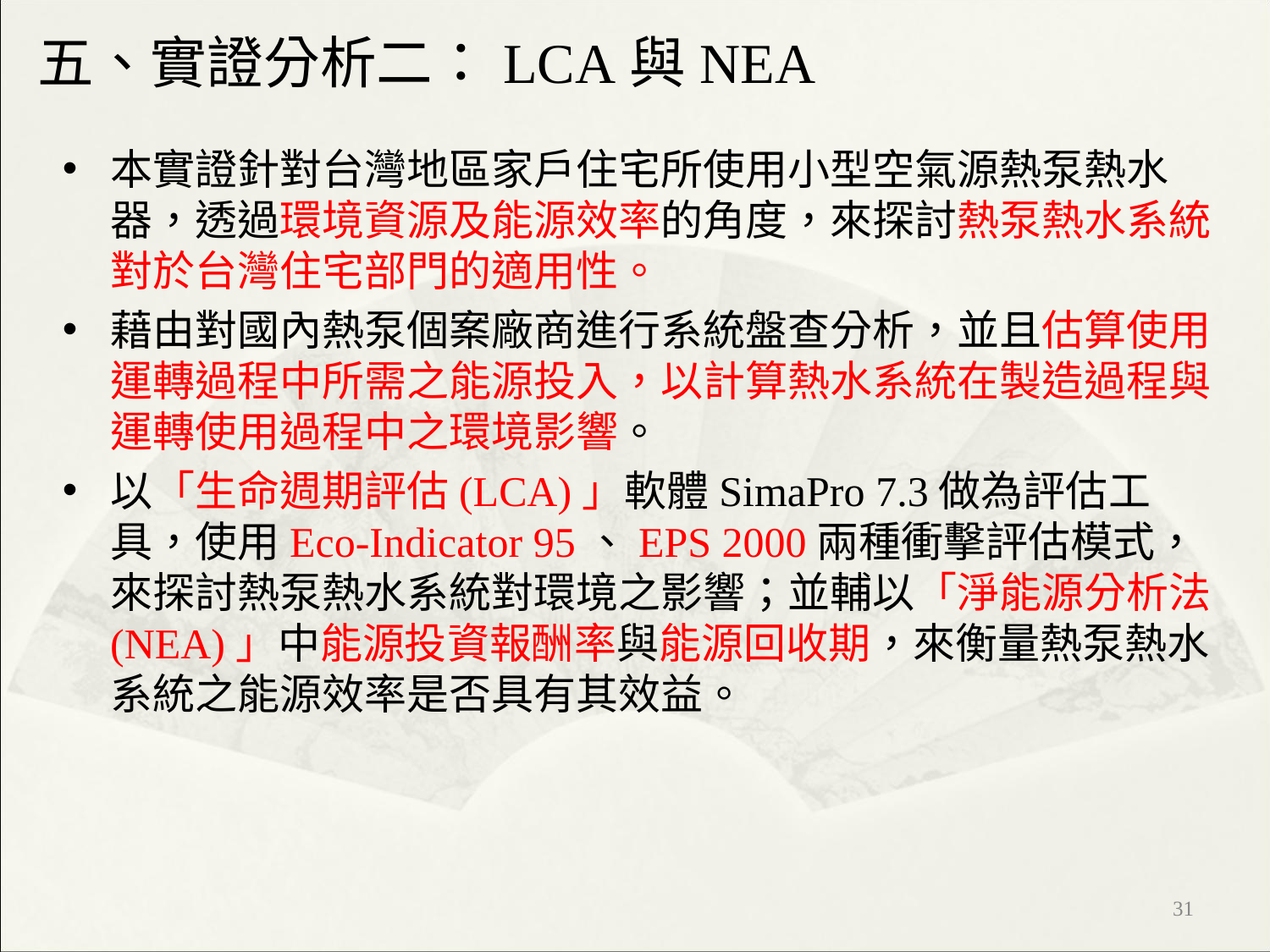

# 五、實證分析二：LCA與NEA
本實證針對台灣地區家戶住宅所使用小型空氣源熱泵熱水器，透過環境資源及能源效率的角度，來探討熱泵熱水系統對於台灣住宅部門的適用性。
藉由對國內熱泵個案廠商進行系統盤查分析，並且估算使用運轉過程中所需之能源投入，以計算熱水系統在製造過程與運轉使用過程中之環境影響。
以「生命週期評估(LCA)」軟體SimaPro 7.3做為評估工具，使用Eco-Indicator 95、EPS 2000兩種衝擊評估模式，來探討熱泵熱水系統對環境之影響；並輔以「淨能源分析法(NEA)」中能源投資報酬率與能源回收期，來衡量熱泵熱水系統之能源效率是否具有其效益。
31